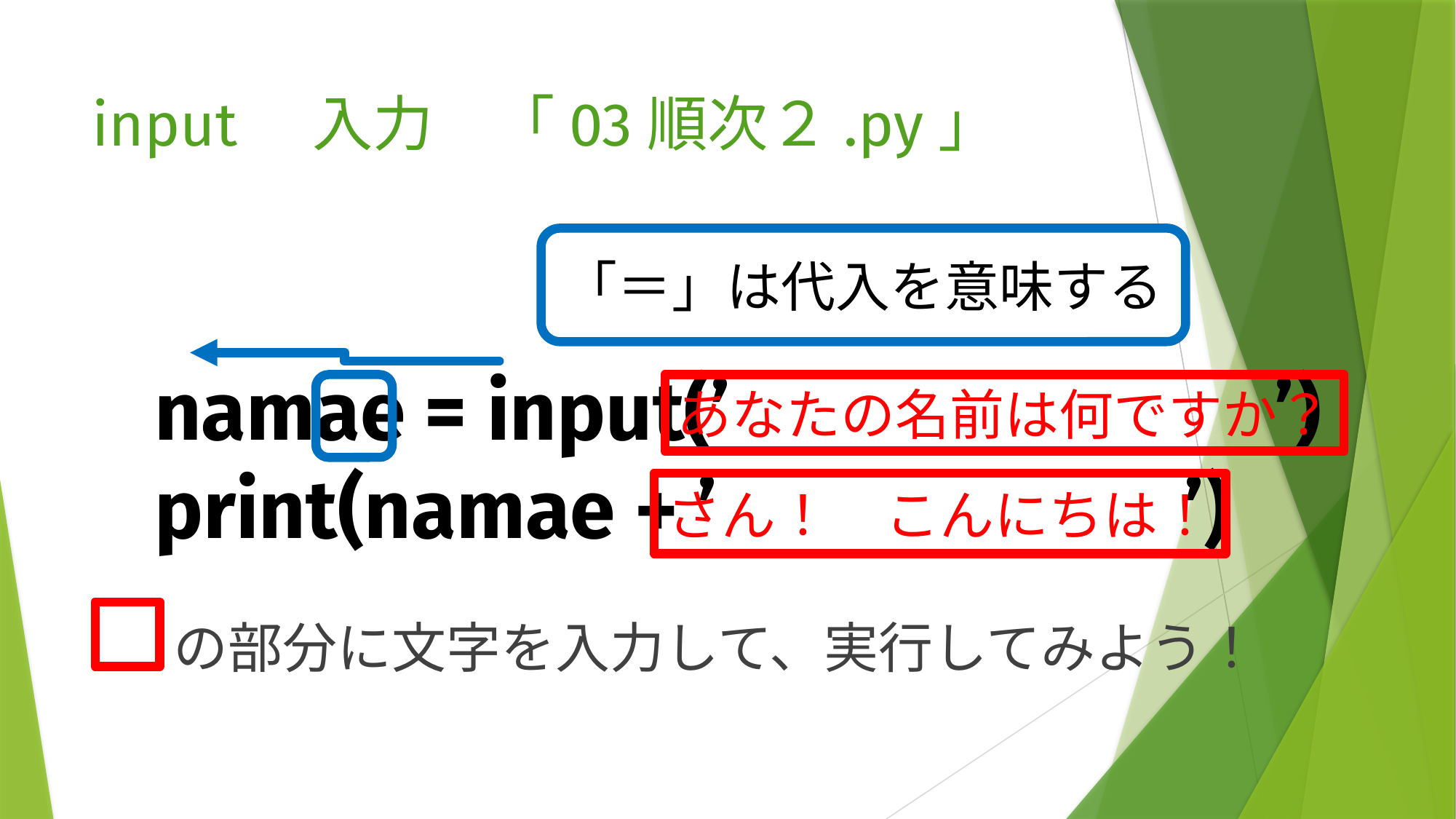

# input　入力　「03順次２.py」
「＝」は代入を意味する

　の部分に文字を入力して、実行してみよう！
namae = input(’                            ’)
print(namae + ’                        ’)

あなたの名前は何ですか？
さん！　こんにちは！